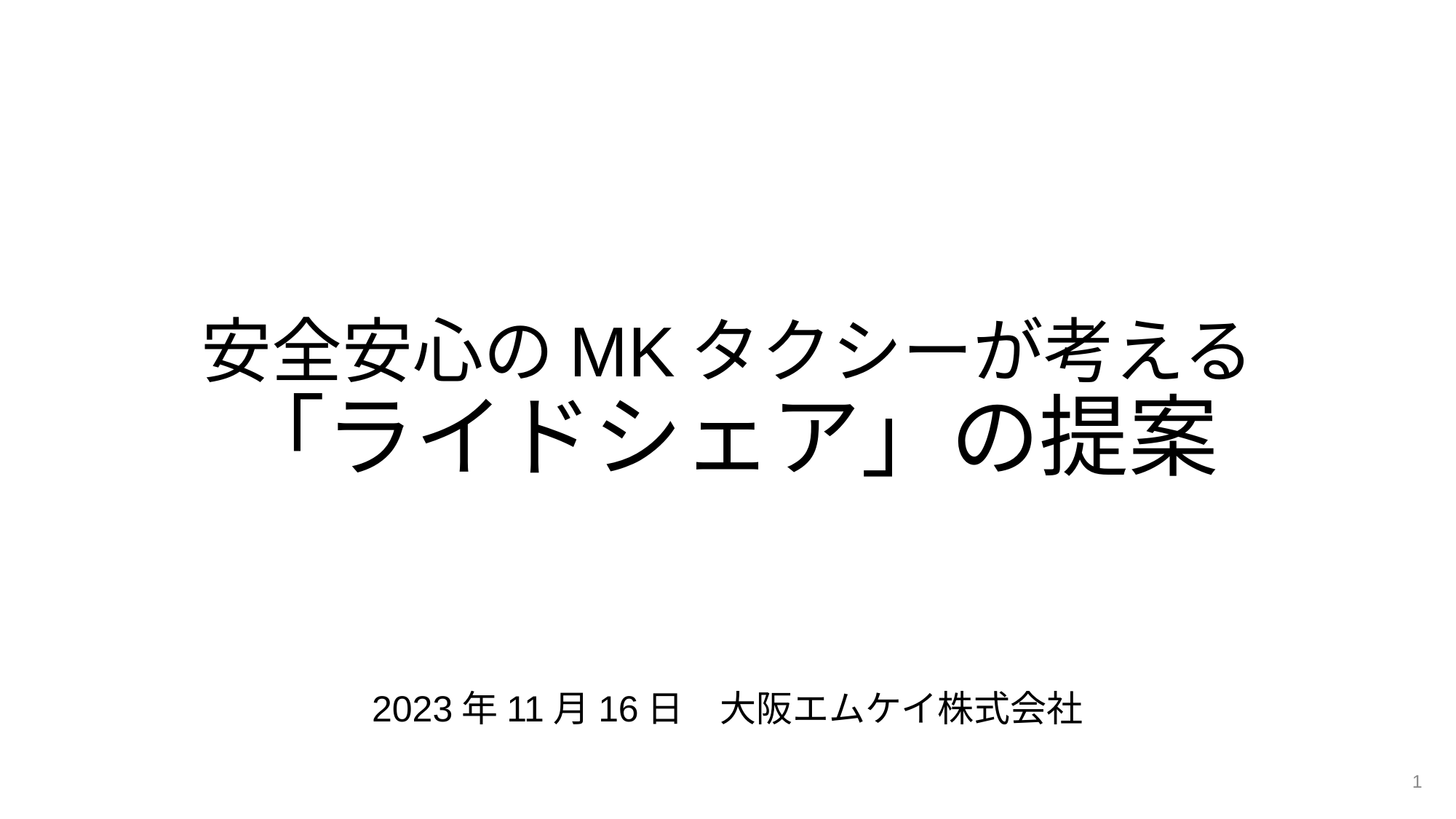

# 安全安心のMKタクシーが考える「ライドシェア」の提案
2023年11月16日　大阪エムケイ株式会社
1